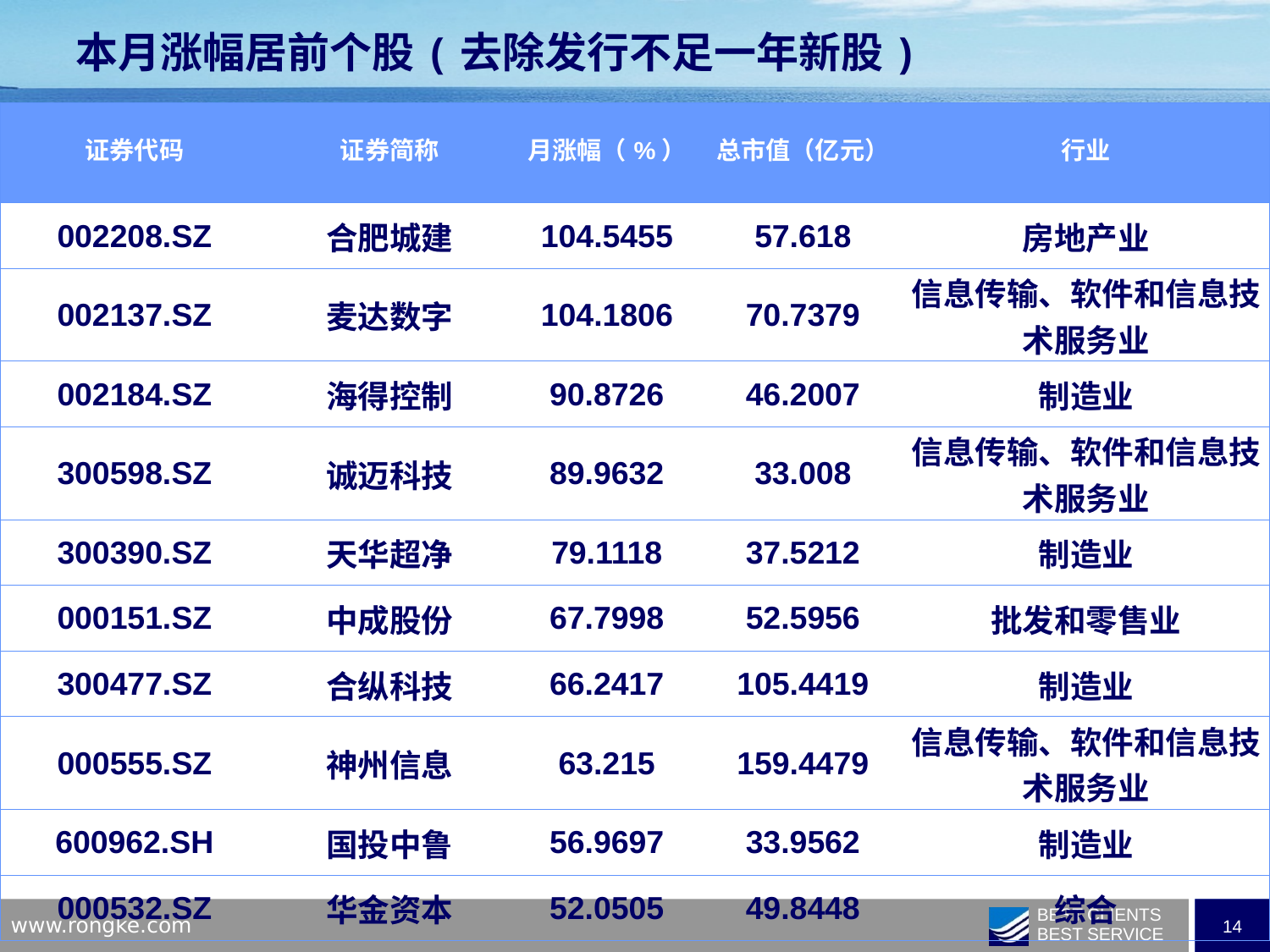

本月涨幅居前个股(去除发行不足一年新股)
| 证券代码 | 证券简称 | 月涨幅（%） | 总市值（亿元） | 行业 |
| --- | --- | --- | --- | --- |
| 002208.SZ | 合肥城建 | 104.5455 | 57.618 | 房地产业 |
| 002137.SZ | 麦达数字 | 104.1806 | 70.7379 | 信息传输、软件和信息技术服务业 |
| 002184.SZ | 海得控制 | 90.8726 | 46.2007 | 制造业 |
| 300598.SZ | 诚迈科技 | 89.9632 | 33.008 | 信息传输、软件和信息技术服务业 |
| 300390.SZ | 天华超净 | 79.1118 | 37.5212 | 制造业 |
| 000151.SZ | 中成股份 | 67.7998 | 52.5956 | 批发和零售业 |
| 300477.SZ | 合纵科技 | 66.2417 | 105.4419 | 制造业 |
| 000555.SZ | 神州信息 | 63.215 | 159.4479 | 信息传输、软件和信息技术服务业 |
| 600962.SH | 国投中鲁 | 56.9697 | 33.9562 | 制造业 |
| 000532.SZ | 华金资本 | 52.0505 | 49.8448 | 综合 |
|  |  |  |  |  |